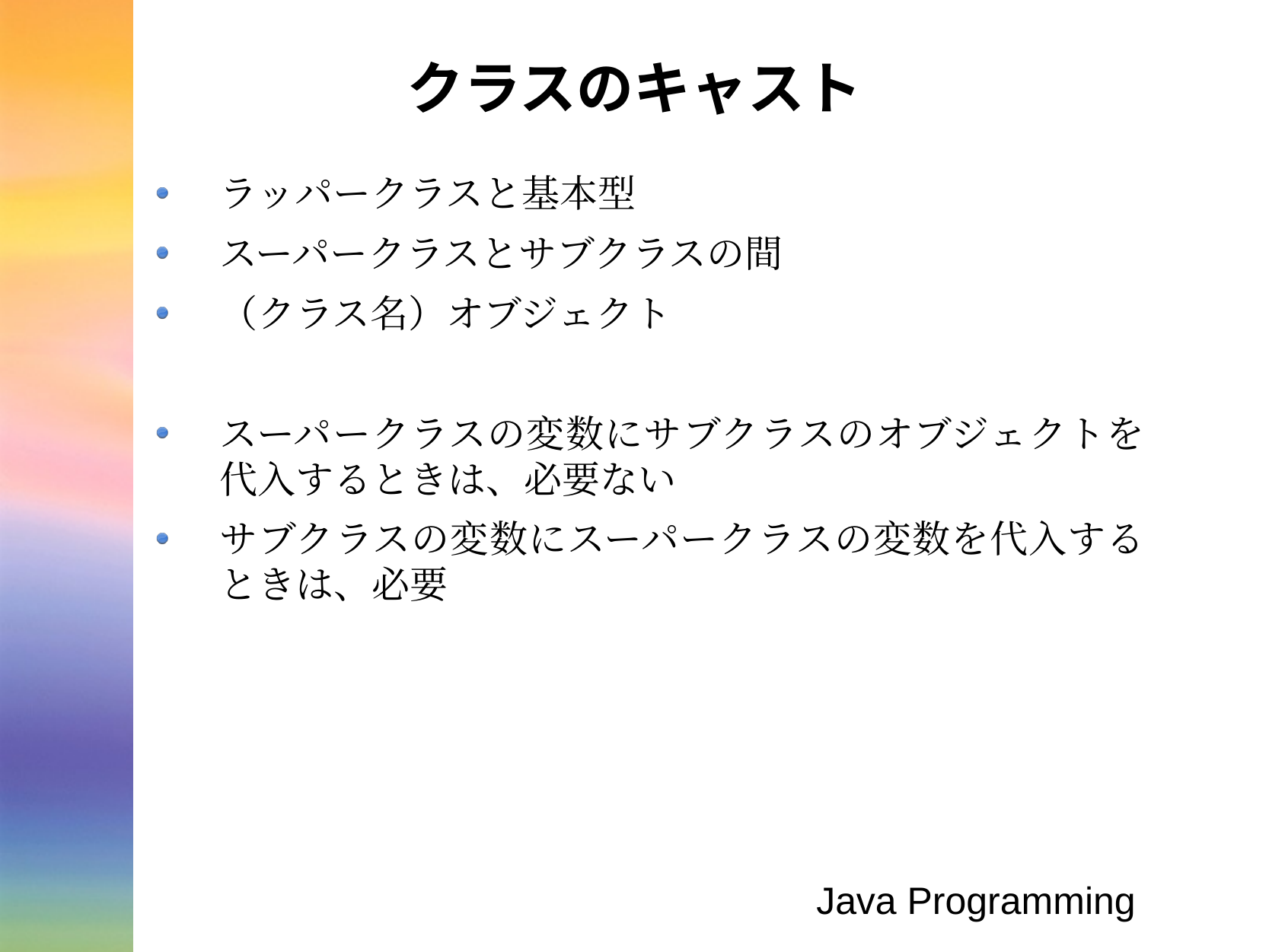

# クラスのキャスト
ラッパークラスと基本型
スーパークラスとサブクラスの間
（クラス名）オブジェクト

スーパークラスの変数にサブクラスのオブジェクトを代入するときは、必要ない
サブクラスの変数にスーパークラスの変数を代入するときは、必要